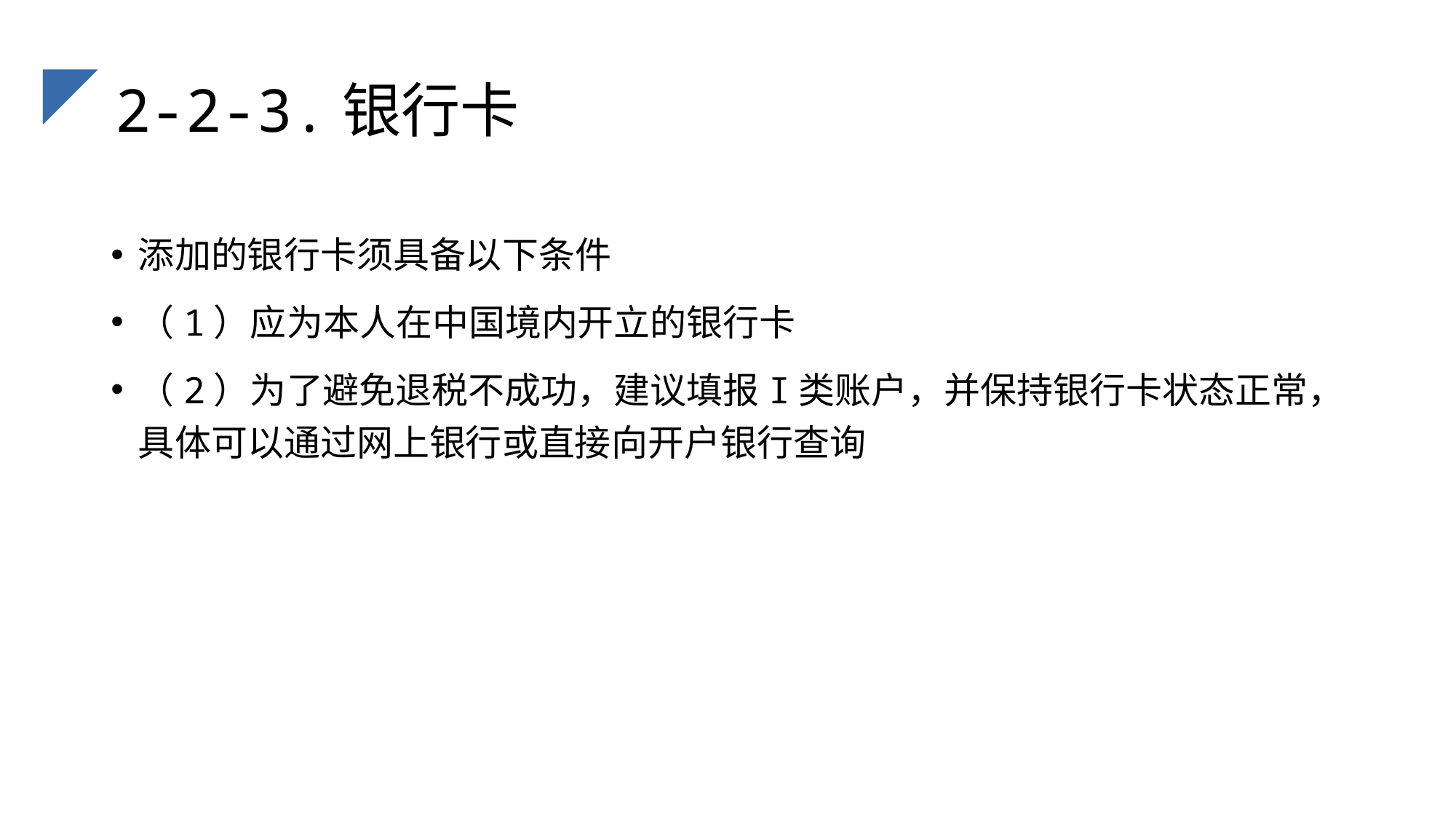

# 2-2-3.银行卡
添加的银行卡须具备以下条件
（1）应为本人在中国境内开立的银行卡
（2）为了避免退税不成功，建议填报I类账户，并保持银行卡状态正常，具体可以通过网上银行或直接向开户银行查询